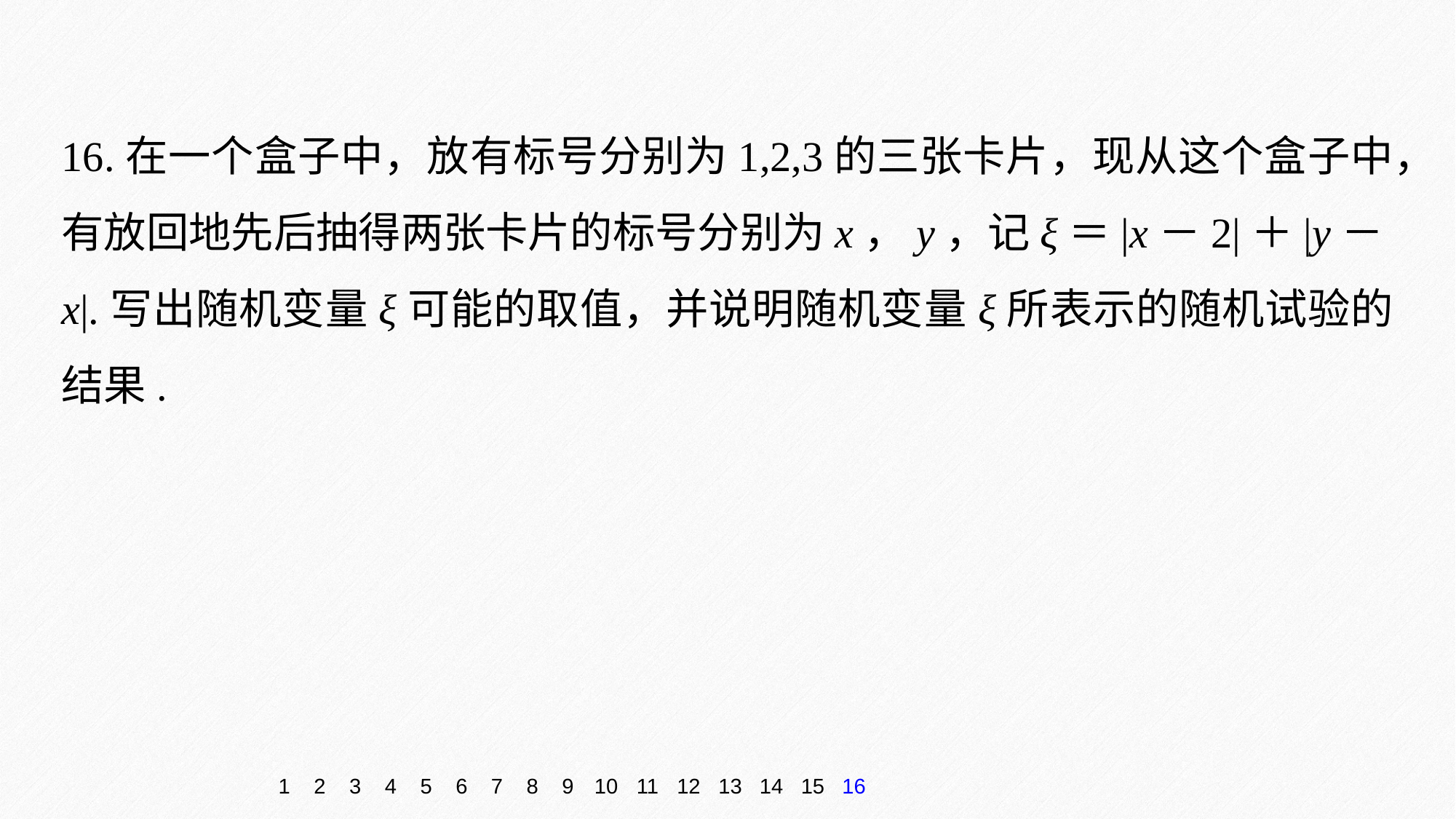

16.在一个盒子中，放有标号分别为1,2,3的三张卡片，现从这个盒子中，有放回地先后抽得两张卡片的标号分别为x，y，记ξ＝|x－2|＋|y－x|.写出随机变量ξ可能的取值，并说明随机变量ξ所表示的随机试验的结果.
1
2
3
4
5
6
7
8
9
10
11
12
13
14
15
16